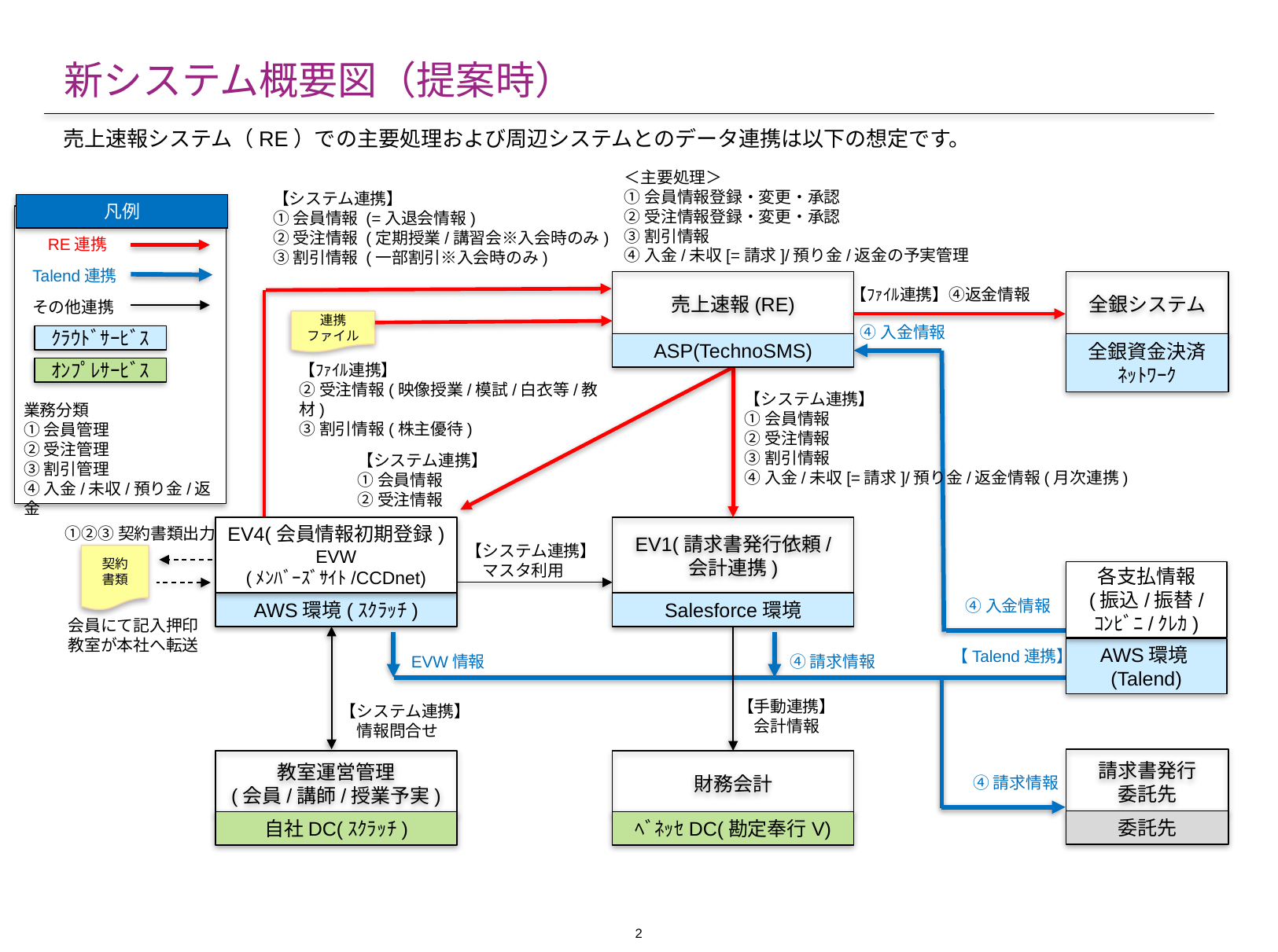

# 新システム概要図（提案時）
売上速報システム（RE）での主要処理および周辺システムとのデータ連携は以下の想定です。
＜主要処理＞
①会員情報登録・変更・承認
②受注情報登録・変更・承認
③割引情報
④入金/未収[=請求]/預り金/返金の予実管理
【システム連携】
①会員情報 (=入退会情報)
②受注情報 (定期授業/講習会※入会時のみ)
③割引情報 (一部割引※入会時のみ)
凡例

RE連携
Talend連携
売上速報(RE)
全銀システム
【ﾌｧｲﾙ連携】④返金情報
その他連携
連携
ファイル
④入金情報
ｸﾗｳﾄﾞｻｰﾋﾞｽ
全銀資金決済
ﾈｯﾄﾜｰｸ
ASP(TechnoSMS)
【ﾌｧｲﾙ連携】
②受注情報(映像授業/模試/白衣等/教材)
③割引情報(株主優待)
ｵﾝﾌﾟﾚｻｰﾋﾞｽ
【システム連携】
①会員情報
②受注情報
③割引情報
④入金/未収[=請求]/預り金/返金情報(月次連携)
業務分類
①会員管理
②受注管理
③割引管理
④入金/未収/預り金/返金
【システム連携】
①会員情報
②受注情報
①②③契約書類出力
EV4(会員情報初期登録)
EVW
(ﾒﾝﾊﾞｰｽﾞｻｲﾄ/CCDnet)
EV1(請求書発行依頼/
会計連携)
【システム連携】
　マスタ利用
契約
書類
各支払情報
(振込/振替/
ｺﾝﾋﾞﾆ/ｸﾚｶ)
④入金情報
AWS環境(ｽｸﾗｯﾁ)
Salesforce環境
会員にて記入押印
教室が本社へ転送
AWS環境(Talend)
【Talend連携】
EVW情報
④請求情報
【手動連携】
　会計情報
【システム連携】
　情報問合せ
請求書発行
委託先
教室運営管理
(会員/講師/授業予実)
財務会計
④請求情報
委託先
自社DC(ｽｸﾗｯﾁ)
ﾍﾞﾈｯｾDC(勘定奉行V)
2